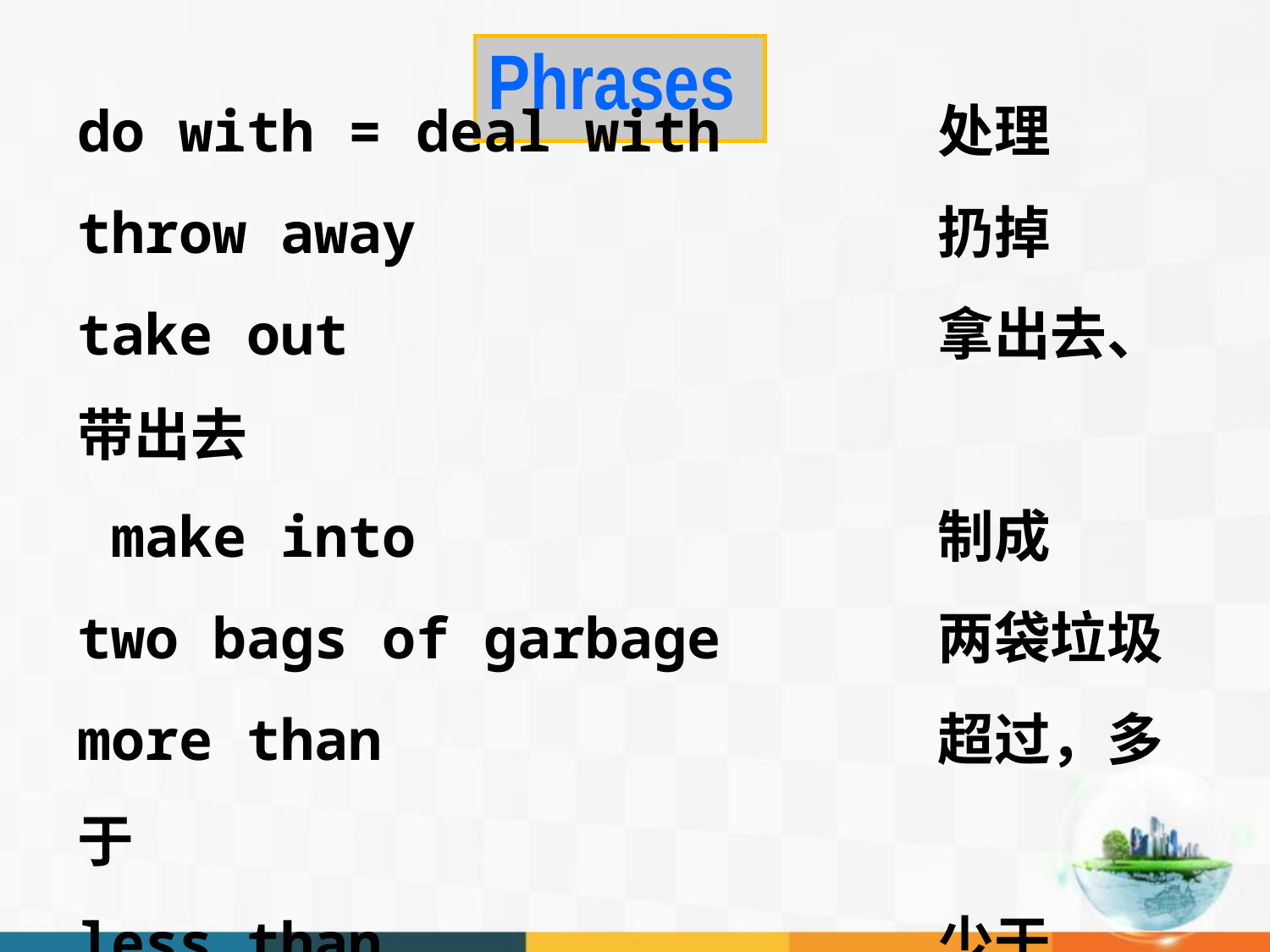

Phrases
do with = deal with      处理
throw away               扔掉
take out                 拿出去、带出去
 make into               制成
two bags of garbage      两袋垃圾
more than                超过，多于
less than                少于